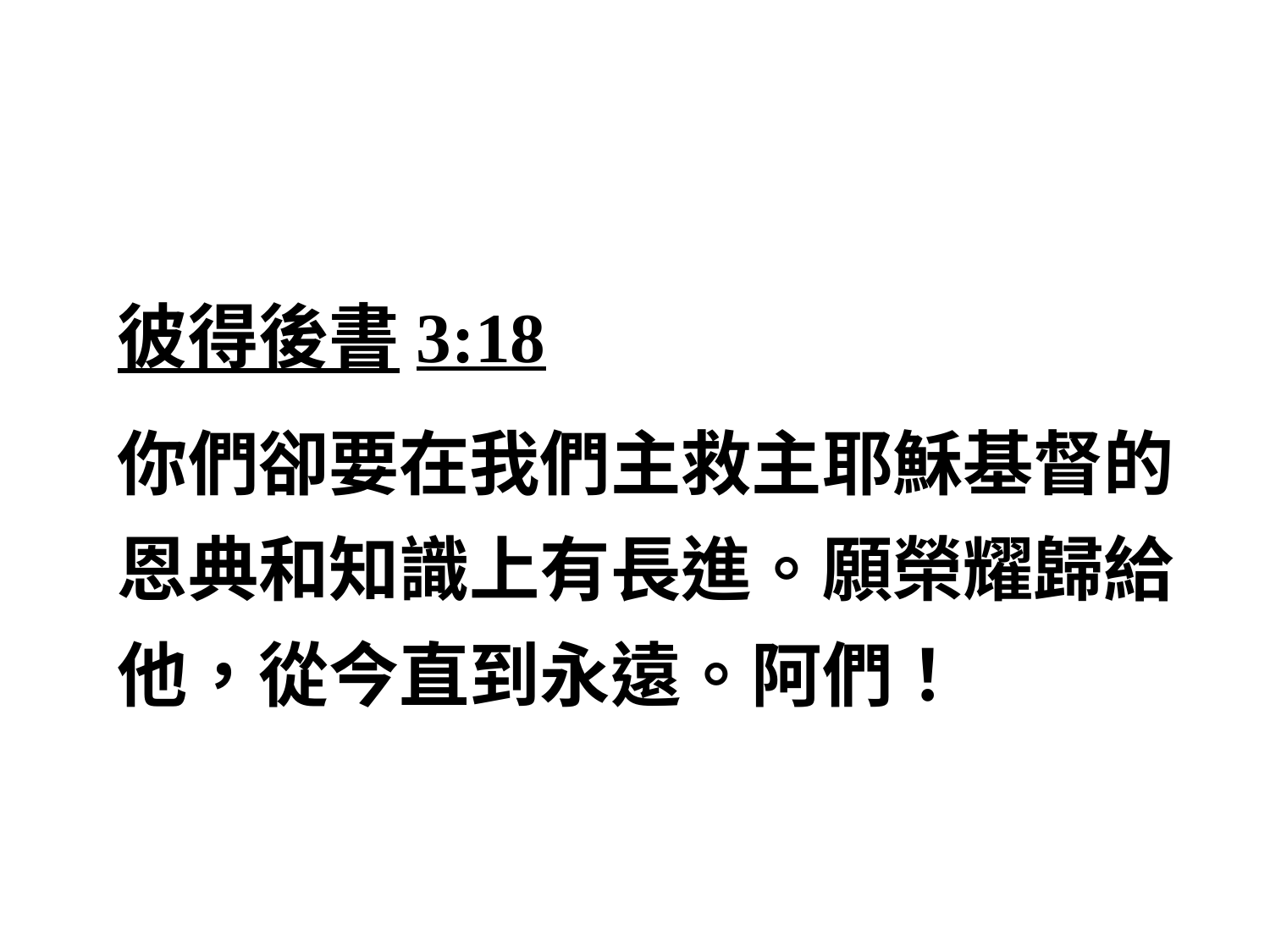

彼得後書3:18

你們卻要在我們主救主耶穌基督的恩典和知識上有長進。願榮耀歸給他，從今直到永遠。阿們！